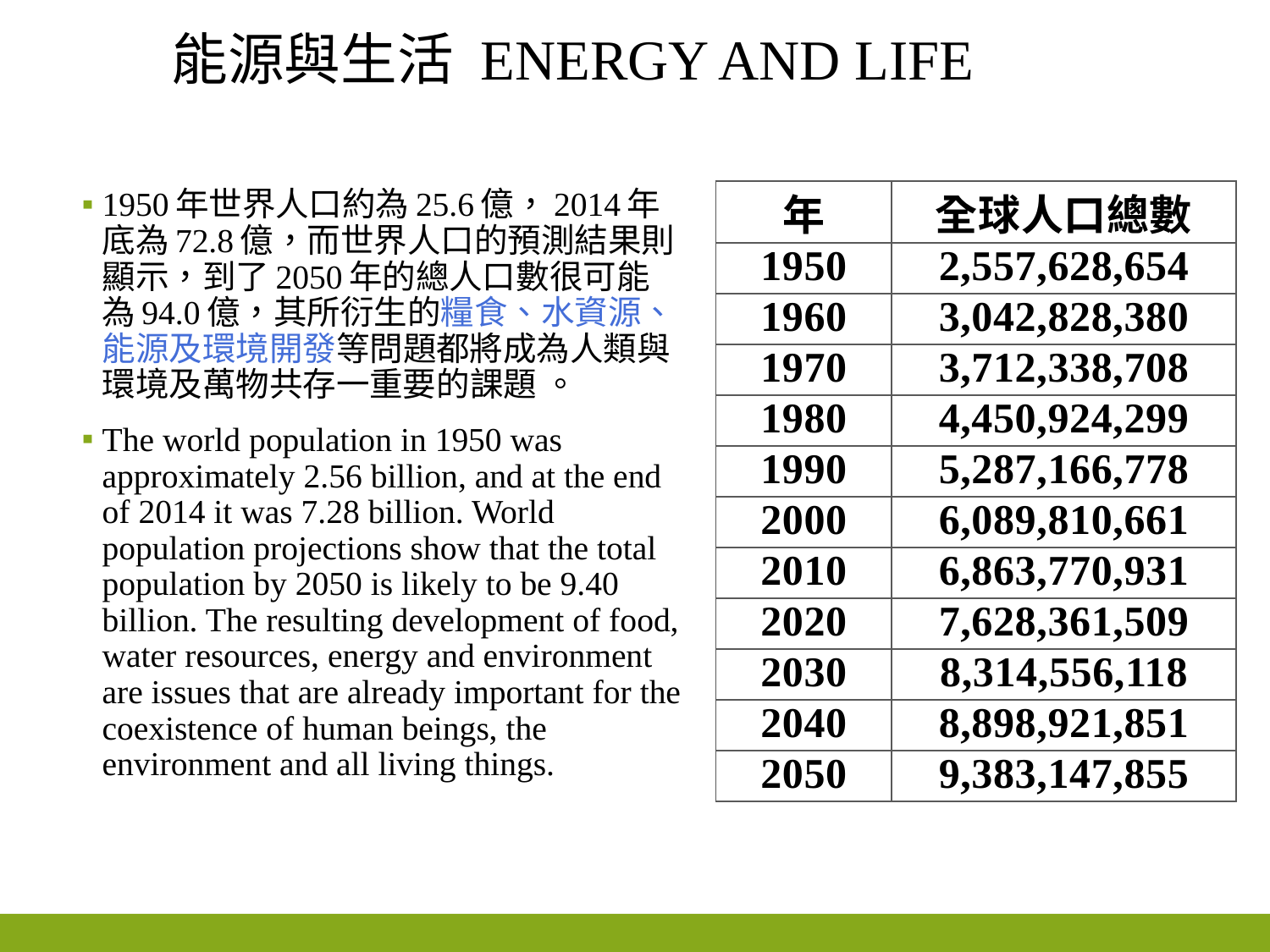

# 能源與生活 Energy and life
1950年世界人口約為25.6億，2014年底為72.8億，而世界人口的預測結果則顯示，到了2050年的總人口數很可能為94.0億，其所衍生的糧食、水資源、能源及環境開發等問題都將成為人類與環境及萬物共存一重要的課題 。
The world population in 1950 was approximately 2.56 billion, and at the end of 2014 it was 7.28 billion. World population projections show that the total population by 2050 is likely to be 9.40 billion. The resulting development of food, water resources, energy and environment are issues that are already important for the coexistence of human beings, the environment and all living things.
| 年 | 全球人口總數 |
| --- | --- |
| 1950 | 2,557,628,654 |
| 1960 | 3,042,828,380 |
| 1970 | 3,712,338,708 |
| 1980 | 4,450,924,299 |
| 1990 | 5,287,166,778 |
| 2000 | 6,089,810,661 |
| 2010 | 6,863,770,931 |
| 2020 | 7,628,361,509 |
| 2030 | 8,314,556,118 |
| 2040 | 8,898,921,851 |
| 2050 | 9,383,147,855 |